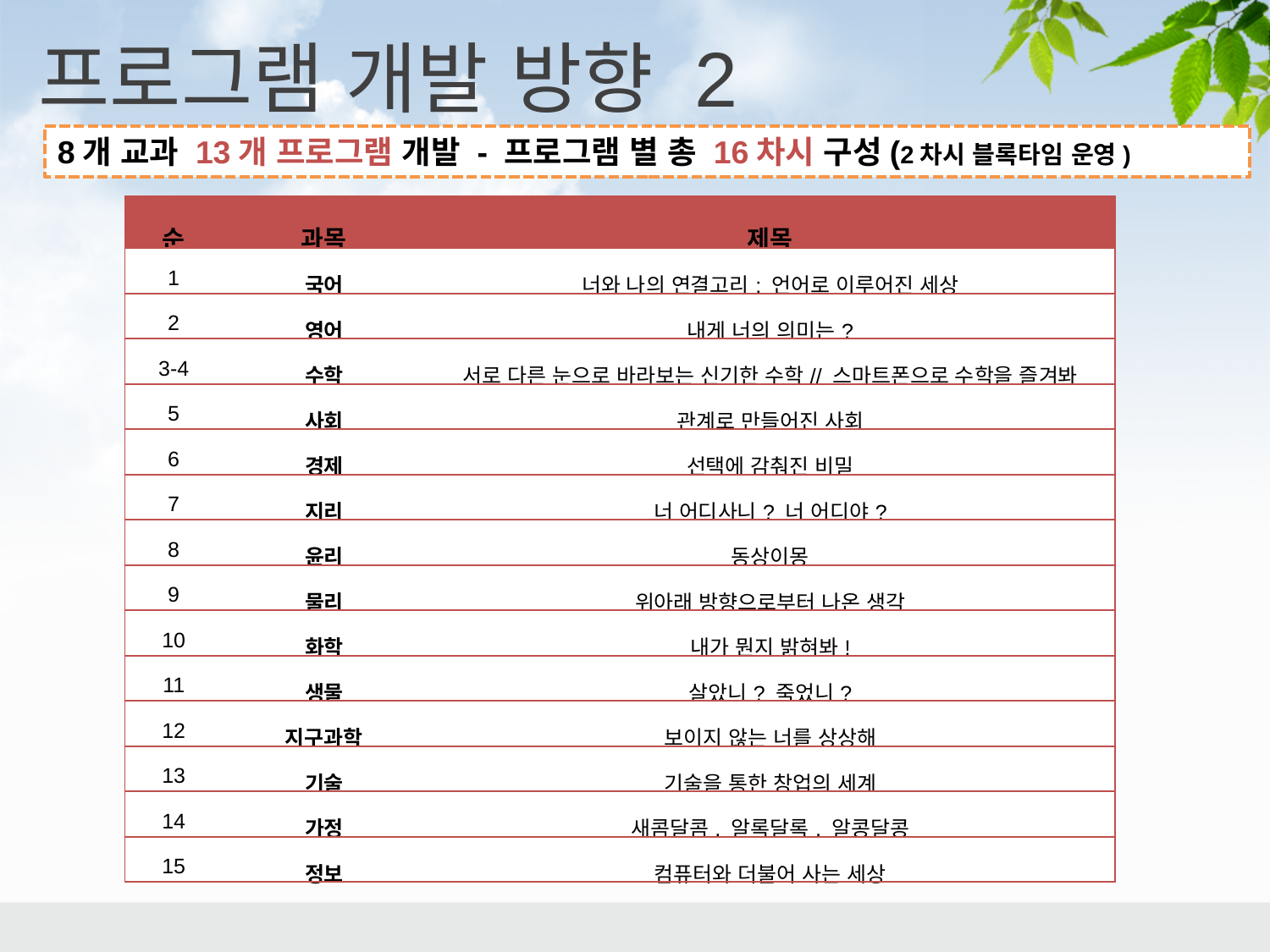

프로그램 개발 방향 2
8개 교과 13개 프로그램 개발 - 프로그램 별 총 16차시 구성(2차시 블록타임 운영)
| 순 | 과목 | 제목 |
| --- | --- | --- |
| 1 | 국어 | 너와 나의 연결고리: 언어로 이루어진 세상 |
| 2 | 영어 | 내게 너의 의미는? |
| 3-4 | 수학 | 서로 다른 눈으로 바라보는 신기한 수학// 스마트폰으로 수학을 즐겨봐 |
| 5 | 사회 | 관계로 만들어진 사회 |
| 6 | 경제 | 선택에 감춰진 비밀 |
| 7 | 지리 | 너 어디사니? 너 어디야? |
| 8 | 윤리 | 동상이몽 |
| 9 | 물리 | 위아래 방향으로부터 나온 생각 |
| 10 | 화학 | 내가 뭔지 밝혀봐! |
| 11 | 생물 | 살았니? 죽었니? |
| 12 | 지구과학 | 보이지 않는 너를 상상해 |
| 13 | 기술 | 기술을 통한 창업의 세계 |
| 14 | 가정 | 새콤달콤, 알록달록, 알콩달콩 |
| 15 | 정보 | 컴퓨터와 더불어 사는 세상 |